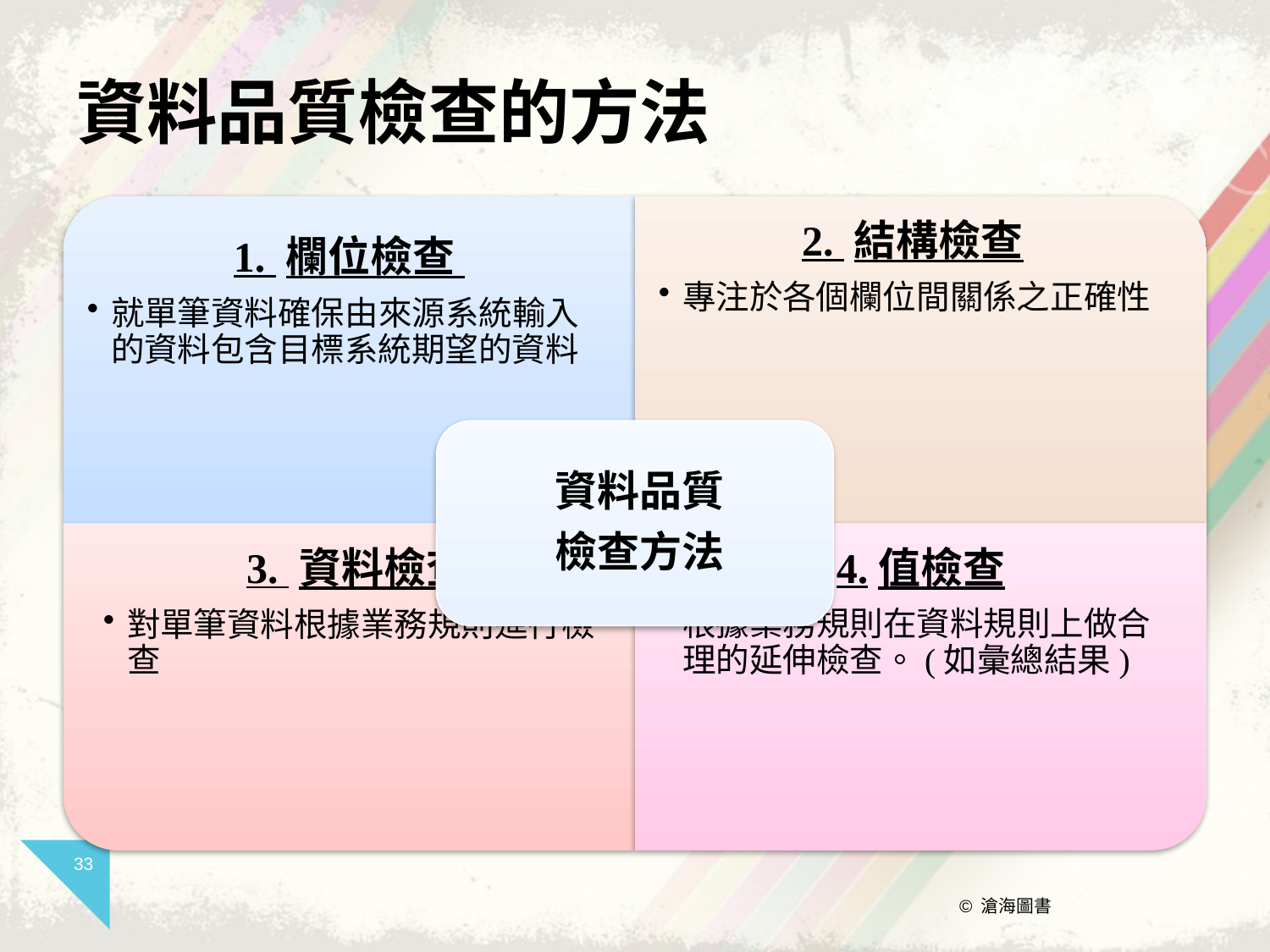

# 資料品質檢查的方法
1. 欄位檢查
就單筆資料確保由來源系統輸入的資料包含目標系統期望的資料
2. 結構檢查
專注於各個欄位間關係之正確性
3. 資料檢查
對單筆資料根據業務規則進行檢查
4.值檢查
根據業務規則在資料規則上做合理的延伸檢查。(如彙總結果)
資料品質
檢查方法
33
© 滄海圖書